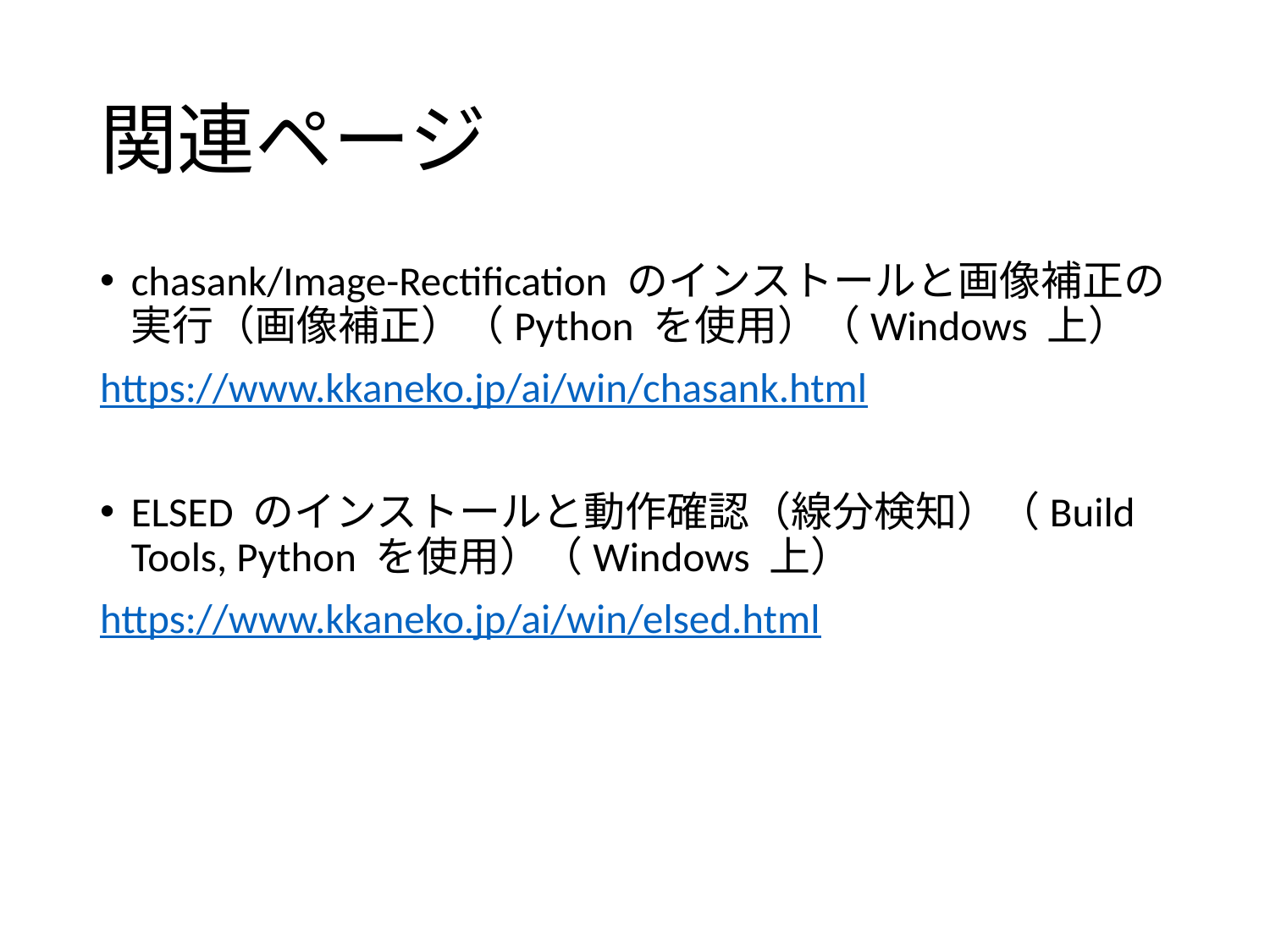

# 関連ページ
chasank/Image-Rectification のインストールと画像補正の実行（画像補正）（Python を使用）（Windows 上）
https://www.kkaneko.jp/ai/win/chasank.html

ELSED のインストールと動作確認（線分検知）（Build Tools, Python を使用）（Windows 上）
https://www.kkaneko.jp/ai/win/elsed.html